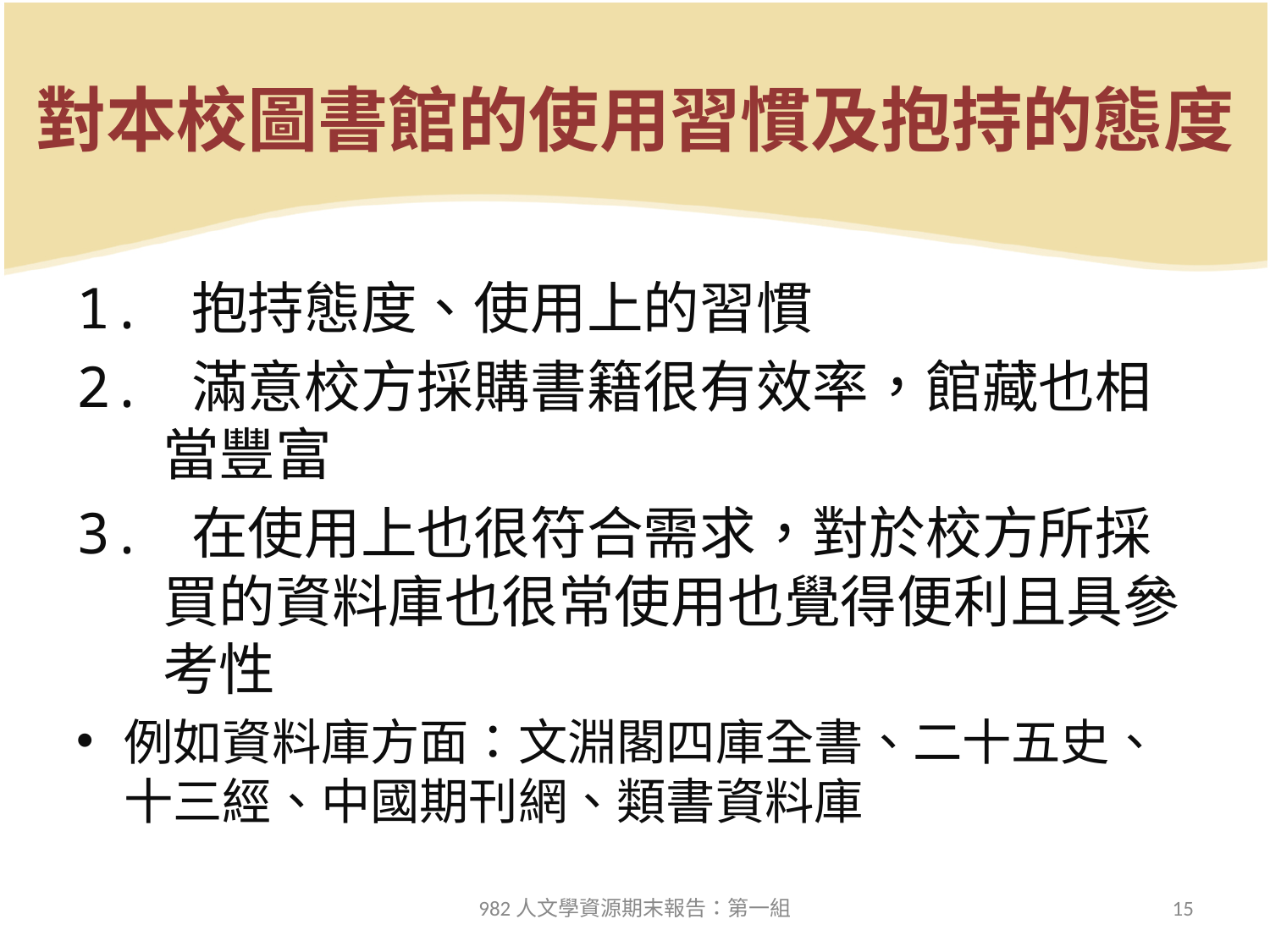

# 對本校圖書館的使用習慣及抱持的態度
1. 抱持態度、使用上的習慣
2. 滿意校方採購書籍很有效率，館藏也相當豐富
3. 在使用上也很符合需求，對於校方所採買的資料庫也很常使用也覺得便利且具參考性
例如資料庫方面：文淵閣四庫全書、二十五史、十三經、中國期刊網、類書資料庫

982人文學資源期末報告：第一組
15